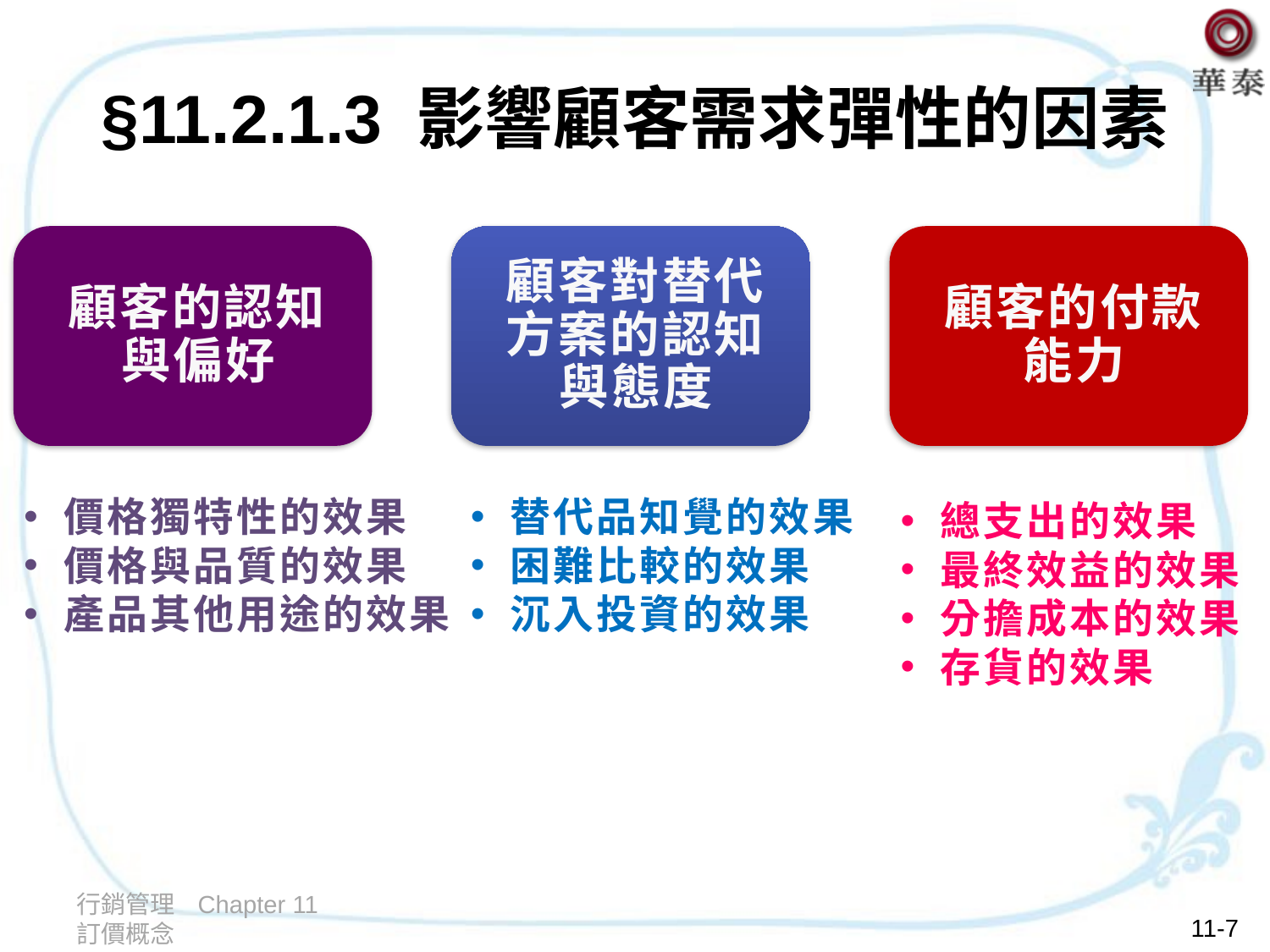

# §11.2.1.3 影響顧客需求彈性的因素
顧客的認知與偏好
顧客對替代方案的認知與態度
顧客的付款能力
價格獨特性的效果
價格與品質的效果
產品其他用途的效果
替代品知覺的效果
困難比較的效果
沉入投資的效果
總支出的效果
最終效益的效果
分擔成本的效果
存貨的效果
行銷管理   Chapter 11   訂價概念
11-7